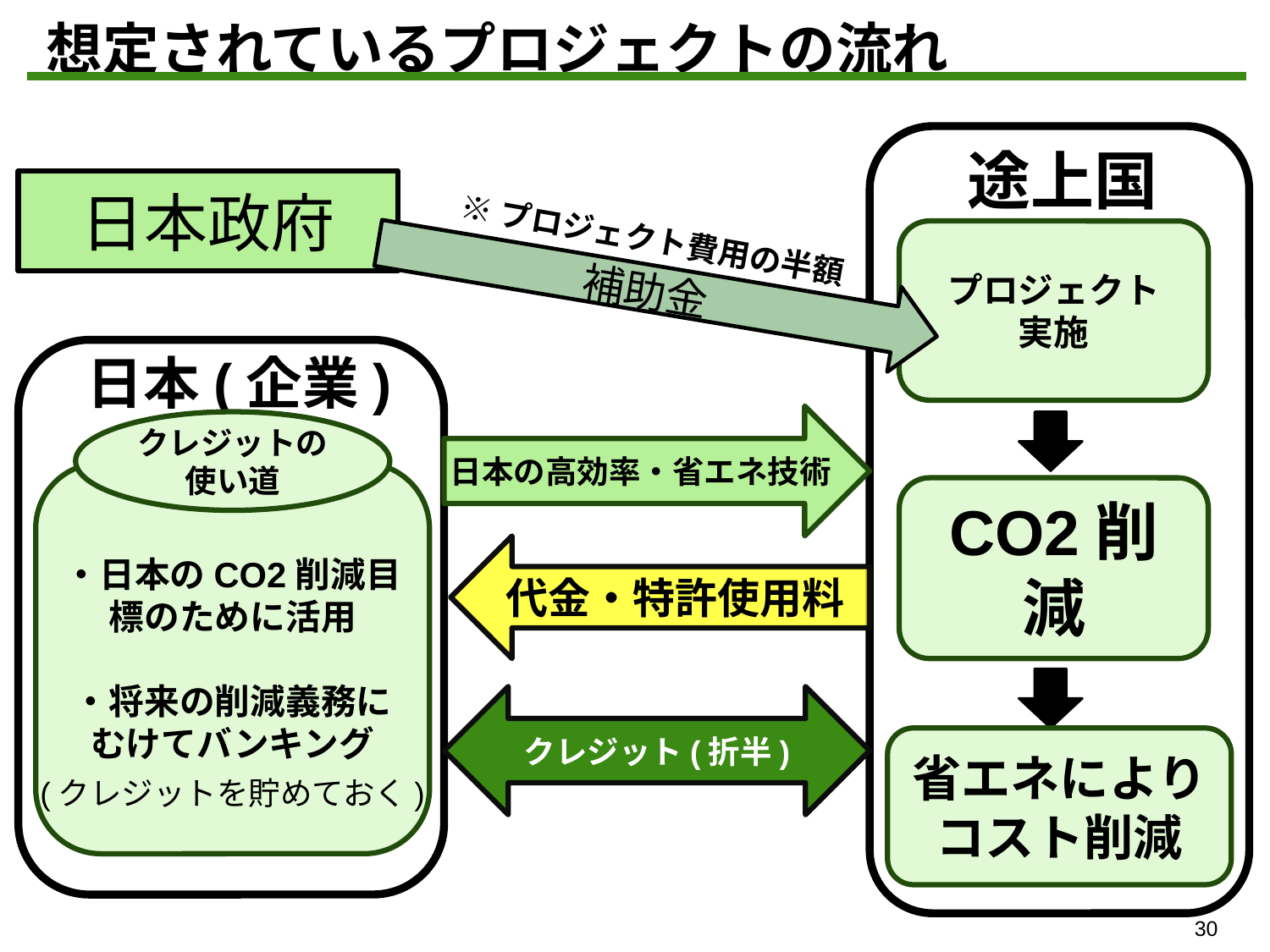

想定されているプロジェクトの流れ

途上国
日本政府
※プロジェクト費用の半額
プロジェクト
実施
補助金

日本(企業)
日本の高効率・省エネ技術
クレジットの
使い道

・日本のCO2削減目標のために活用

・将来の削減義務に
むけてバンキング

CO2削減
代金・特許使用料

クレジット(折半)
省エネにより
コスト削減
(クレジットを貯めておく)
30